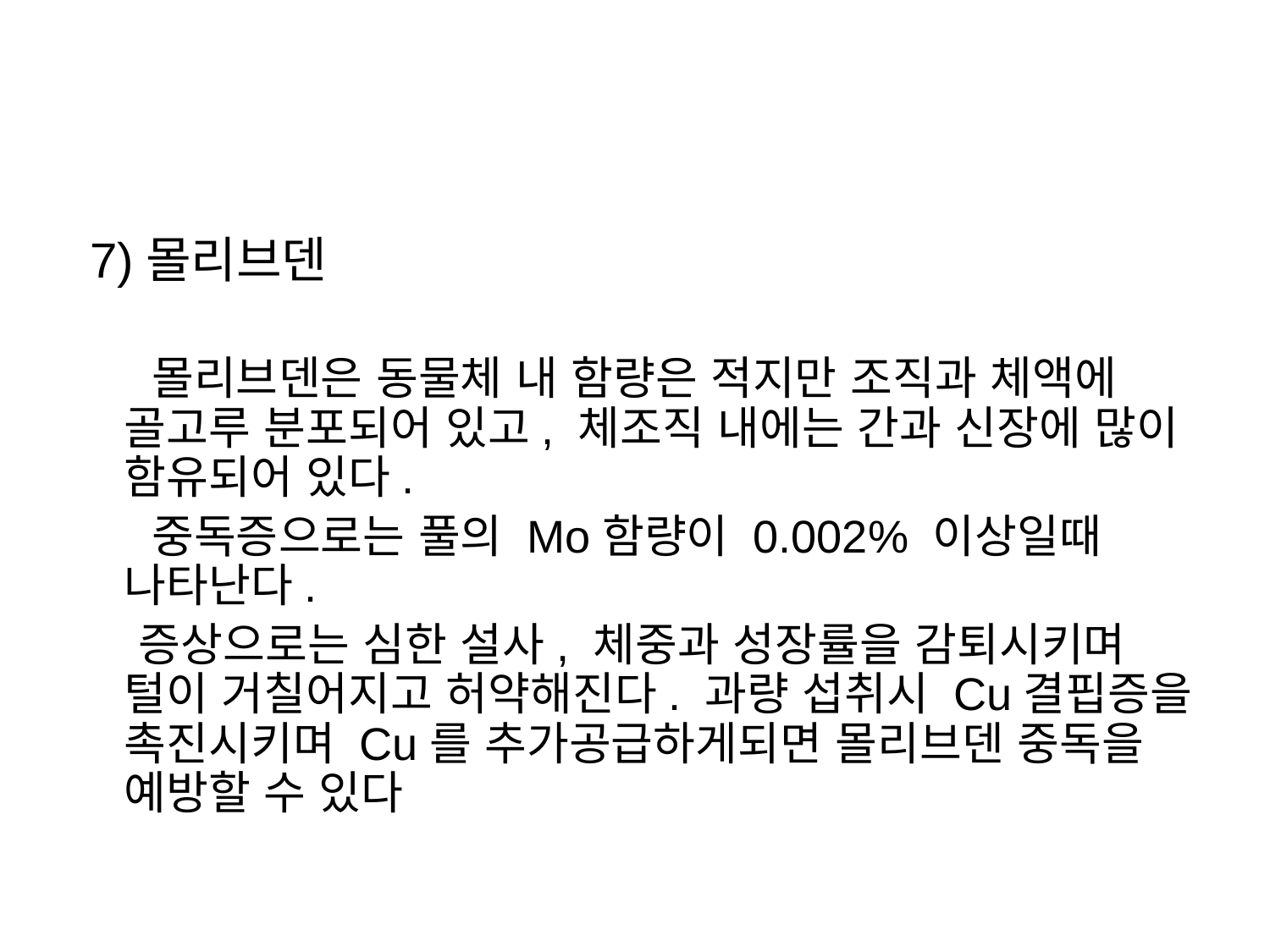

7)몰리브덴

     몰리브덴은 동물체 내 함량은 적지만 조직과 체액에 골고루 분포되어 있고, 체조직 내에는 간과 신장에 많이 함유되어 있다.
     중독증으로는 풀의 Mo함량이 0.002% 이상일때 나타난다.
    증상으로는 심한 설사, 체중과 성장률을 감퇴시키며 털이 거칠어지고 허약해진다. 과량 섭취시 Cu결핍증을 촉진시키며 Cu를 추가공급하게되면 몰리브덴 중독을 예방할 수 있다